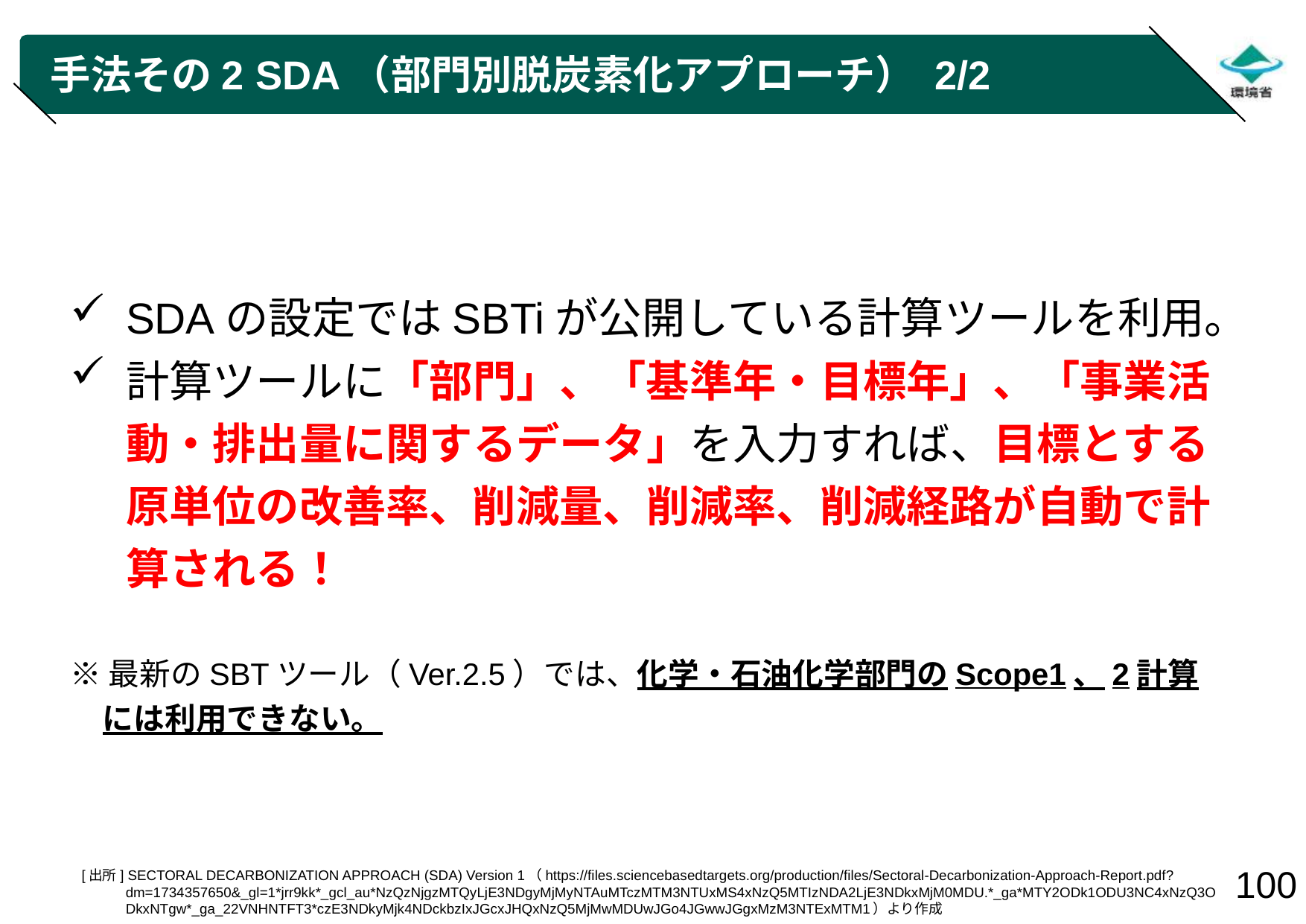

# 手法その2 SDA（部門別脱炭素化アプローチ） 2/2
SDAの設定ではSBTiが公開している計算ツールを利用。
計算ツールに「部門」、「基準年・目標年」、「事業活動・排出量に関するデータ」を入力すれば、目標とする原単位の改善率、削減量、削減率、削減経路が自動で計算される！

※最新のSBTツール（Ver.2.5）では、化学・石油化学部門のScope1、2計算には利用できない。
[出所] SECTORAL DECARBONIZATION APPROACH (SDA) Version 1（https://files.sciencebasedtargets.org/production/files/Sectoral-Decarbonization-Approach-Report.pdf?dm=1734357650&_gl=1*jrr9kk*_gcl_au*NzQzNjgzMTQyLjE3NDgyMjMyNTAuMTczMTM3NTUxMS4xNzQ5MTIzNDA2LjE3NDkxMjM0MDU.*_ga*MTY2ODk1ODU3NC4xNzQ3ODkxNTgw*_ga_22VNHNTFT3*czE3NDkyMjk4NDckbzIxJGcxJHQxNzQ5MjMwMDUwJGo4JGwwJGgxMzM3NTExMTM1）より作成